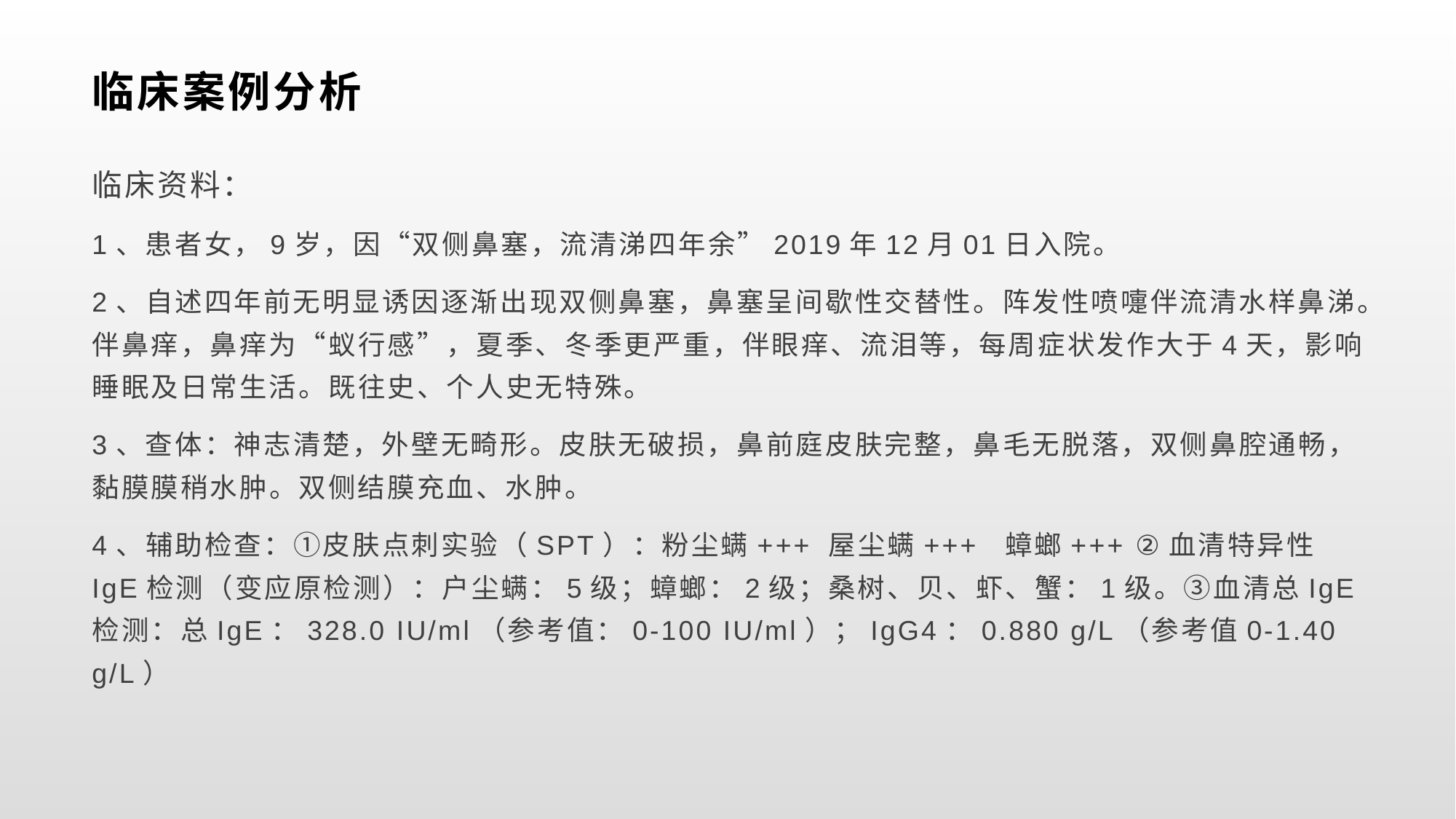

# 临床案例分析
临床资料：
1、患者女，9岁，因“双侧鼻塞，流清涕四年余”2019年12月01日入院。
2、自述四年前无明显诱因逐渐出现双侧鼻塞，鼻塞呈间歇性交替性。阵发性喷嚏伴流清水样鼻涕。伴鼻痒，鼻痒为“蚁行感”，夏季、冬季更严重，伴眼痒、流泪等，每周症状发作大于4天，影响睡眠及日常生活。既往史、个人史无特殊。
3、查体：神志清楚，外壁无畸形。皮肤无破损，鼻前庭皮肤完整，鼻毛无脱落，双侧鼻腔通畅，黏膜膜稍水肿。双侧结膜充血、水肿。
4、辅助检查：①皮肤点刺实验（SPT）：粉尘螨+++ 屋尘螨+++  蟑螂+++ ②血清特异性IgE检测（变应原检测）：户尘螨：5级；蟑螂：2级；桑树、贝、虾、蟹：1级。③血清总IgE检测：总IgE：328.0 IU/ml（参考值：0-100 IU/ml）；IgG4：0.880 g/L（参考值0-1.40 g/L）